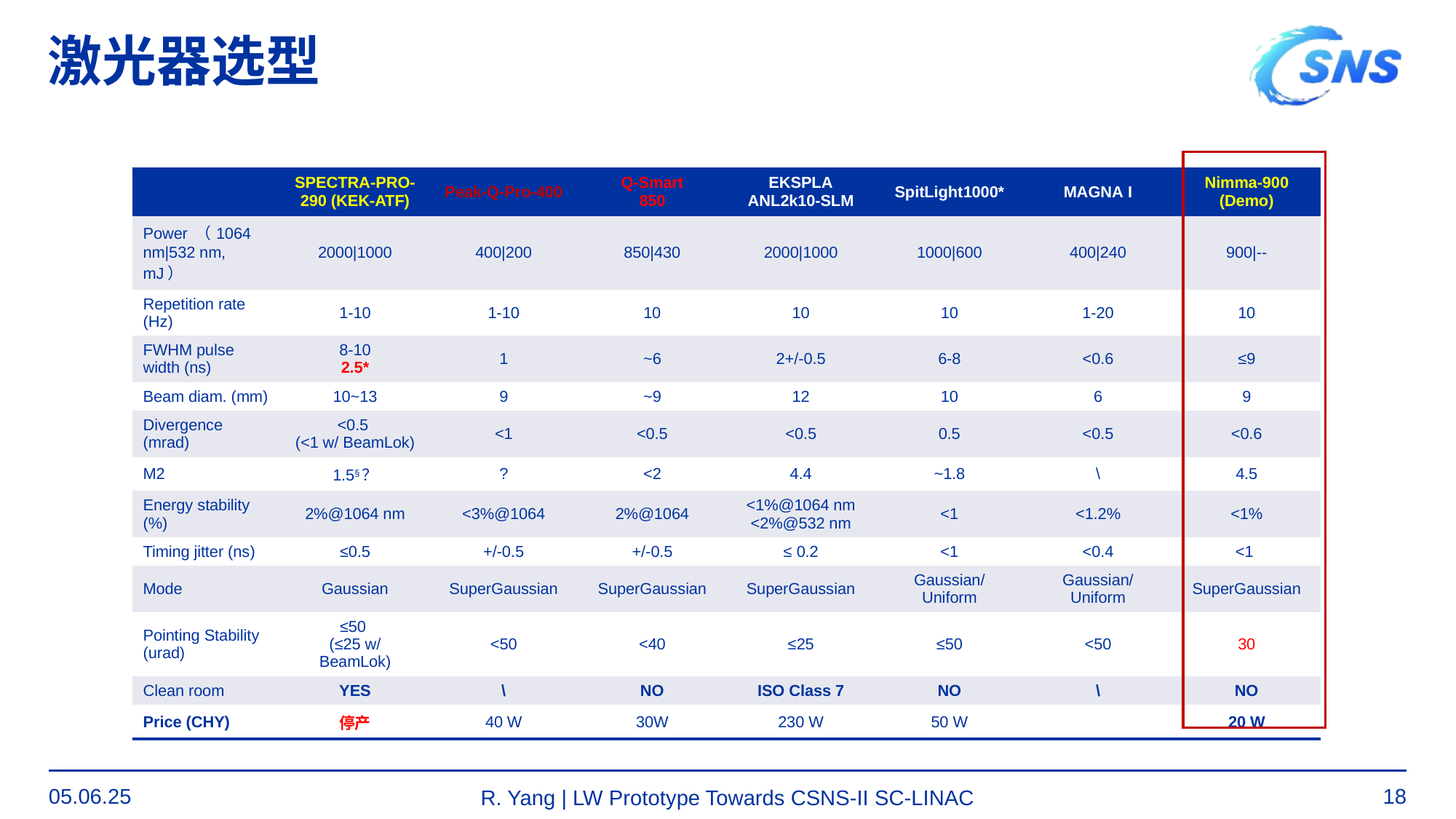

# 激光器选型

|  | SPECTRA-PRO-290 (KEK-ATF) | Peak-Q-Pro-400 | Q-Smart 850 | EKSPLA ANL2k10-SLM | SpitLight1000\* | MAGNA I | Nimma-900 (Demo) |
| --- | --- | --- | --- | --- | --- | --- | --- |
| Power （1064 nm|532 nm, mJ） | 2000|1000 | 400|200 | 850|430 | 2000|1000 | 1000|600 | 400|240 | 900|-- |
| Repetition rate (Hz) | 1-10 | 1-10 | 10 | 10 | 10 | 1-20 | 10 |
| FWHM pulse width (ns) | 8-10 2.5\* | 1 | ~6 | 2+/-0.5 | 6-8 | <0.6 | ≤9 |
| Beam diam. (mm) | 10~13 | 9 | ~9 | 12 | 10 | 6 | 9 |
| Divergence (mrad) | <0.5 (<1 w/ BeamLok) | <1 | <0.5 | <0.5 | 0.5 | <0.5 | <0.6 |
| M2 | 1.5§？ | ? | <2 | 4.4 | ~1.8 | \ | 4.5 |
| Energy stability (%) | 2%@1064 nm | <3%@1064 | 2%@1064 | <1%@1064 nm <2%@532 nm | <1 | <1.2% | <1% |
| Timing jitter (ns) | ≤0.5 | +/-0.5 | +/-0.5 | ≤ 0.2 | <1 | <0.4 | <1 |
| Mode | Gaussian | SuperGaussian | SuperGaussian | SuperGaussian | Gaussian/ Uniform | Gaussian/ Uniform | SuperGaussian |
| Pointing Stability (urad) | ≤50 (≤25 w/ BeamLok) | <50 | <40 | ≤25 | ≤50 | <50 | 30 |
| Clean room | YES | \ | NO | ISO Class 7 | NO | \ | NO |
| Price (CHY) | 停产 | 40 W | 30W | 230 W | 50 W |  | 20 W |
05.06.25
18
R. Yang | LW Prototype Towards CSNS-II SC-LINAC